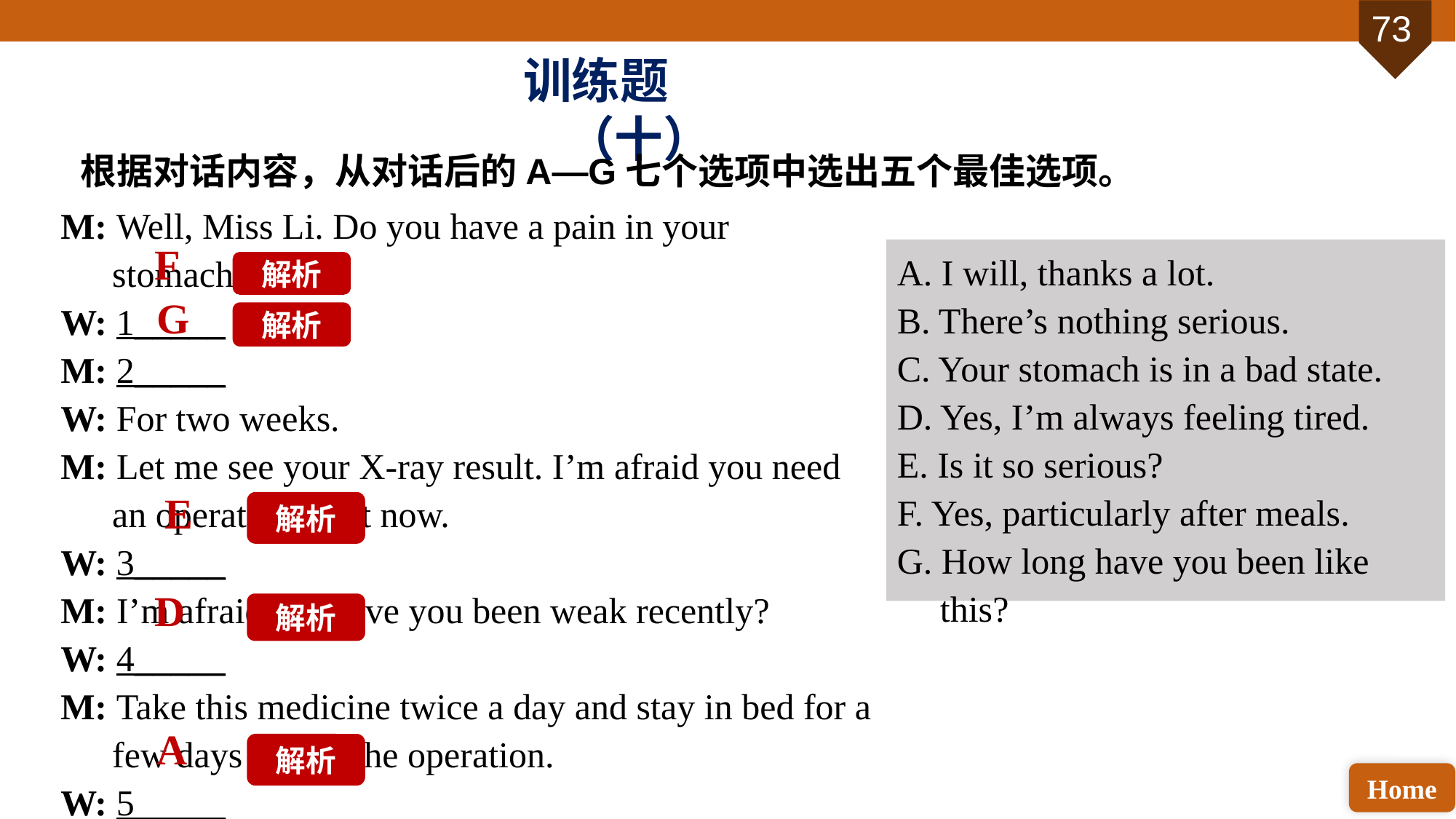

训练题（十）

根据对话内容，从对话后的A—G七个选项中选出五个最佳选项。
M: Well, Miss Li. Do you have a pain in your stomach?
W: 1_____
M: 2_____
W: For two weeks.
M: Let me see your X-ray result. I’m afraid you need an operation right now.
W: 3_____
M: I’m afraid so. Have you been weak recently?
W: 4_____
M: Take this medicine twice a day and stay in bed for a few days before the operation.
W: 5_____
F
A. I will, thanks a lot.
B. There’s nothing serious.
C. Your stomach is in a bad state.
D. Yes, I’m always feeling tired.
E. Is it so serious?
F. Yes, particularly after meals.
G. How long have you been like this?
解析
G
解析
E
解析
D
解析
A
解析